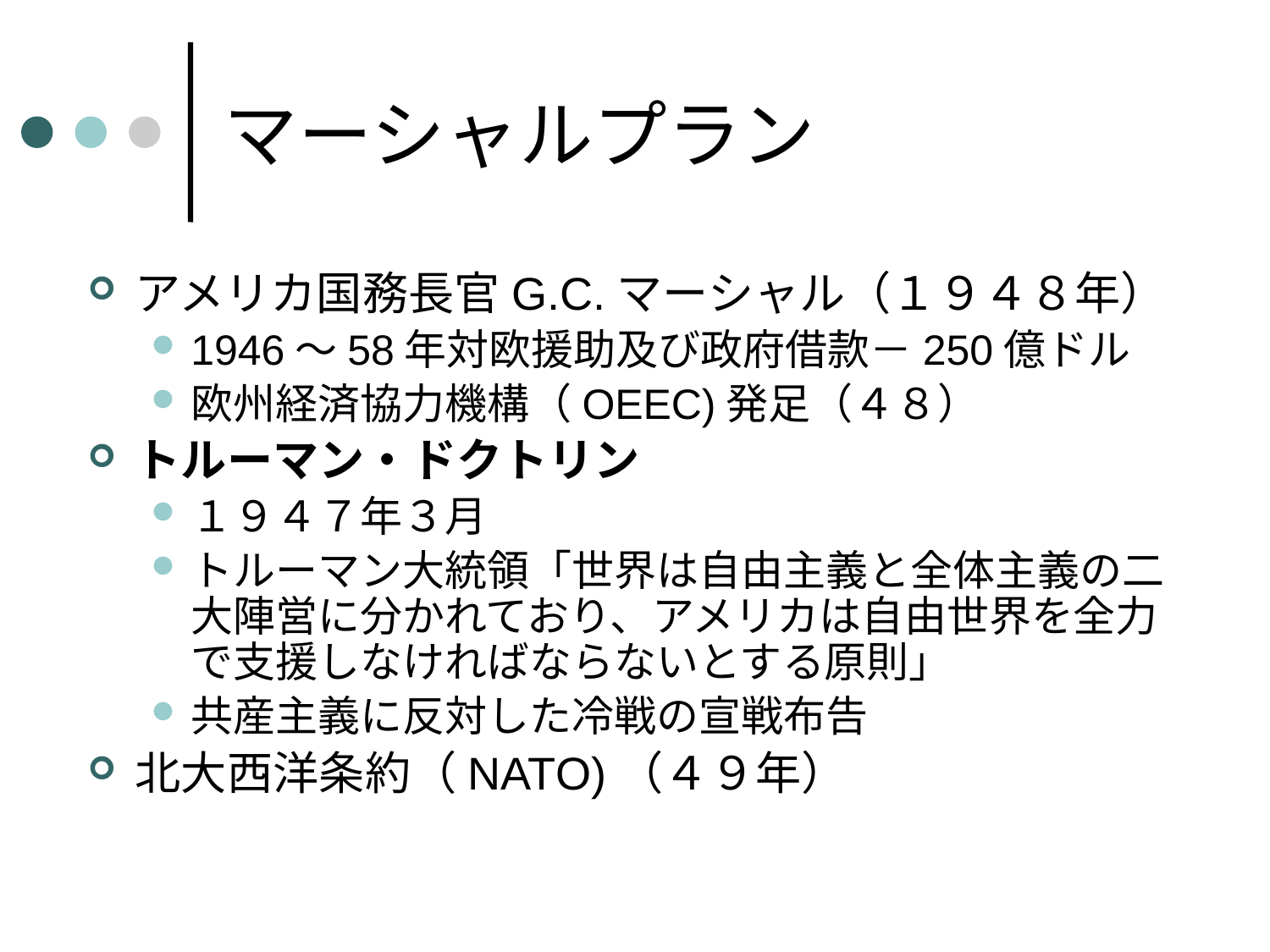

# マーシャルプラン
アメリカ国務長官G.C.マーシャル（１９４８年）
1946～58年対欧援助及び政府借款－250億ドル
欧州経済協力機構（OEEC)発足（４８）
トルーマン・ドクトリン
１９４７年３月
トルーマン大統領「世界は自由主義と全体主義の二大陣営に分かれており、アメリカは自由世界を全力で支援しなければならないとする原則」
共産主義に反対した冷戦の宣戦布告
北大西洋条約（NATO)（４９年）